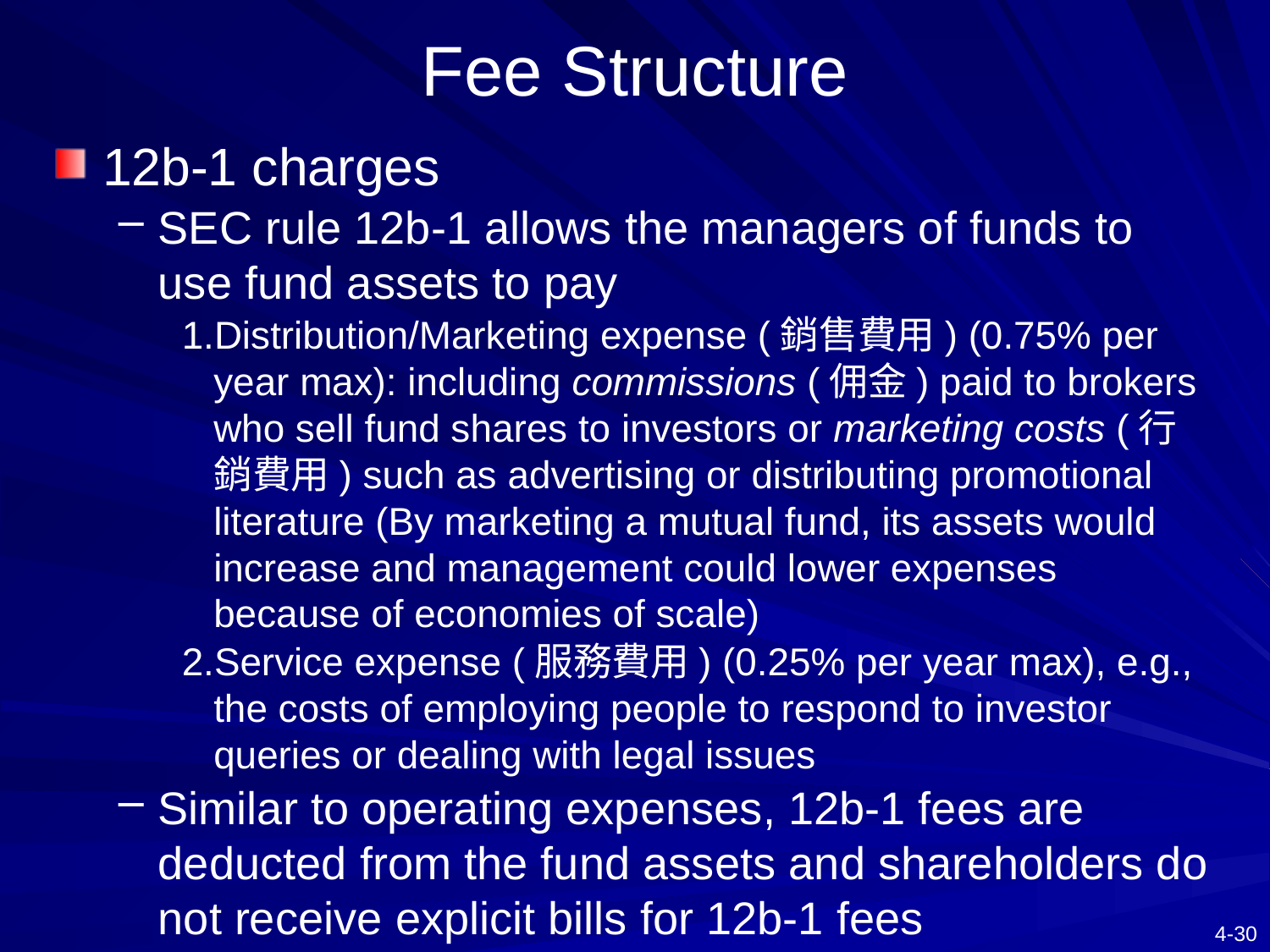

# Fee Structure
12b-1 charges
SEC rule 12b-1 allows the managers of funds to use fund assets to pay
1.Distribution/Marketing expense (銷售費用) (0.75% per year max): including commissions (佣金) paid to brokers who sell fund shares to investors or marketing costs (行銷費用) such as advertising or distributing promotional literature (By marketing a mutual fund, its assets would increase and management could lower expenses because of economies of scale)
2.Service expense (服務費用) (0.25% per year max), e.g., the costs of employing people to respond to investor queries or dealing with legal issues
Similar to operating expenses, 12b-1 fees are deducted from the fund assets and shareholders do not receive explicit bills for 12b-1 fees